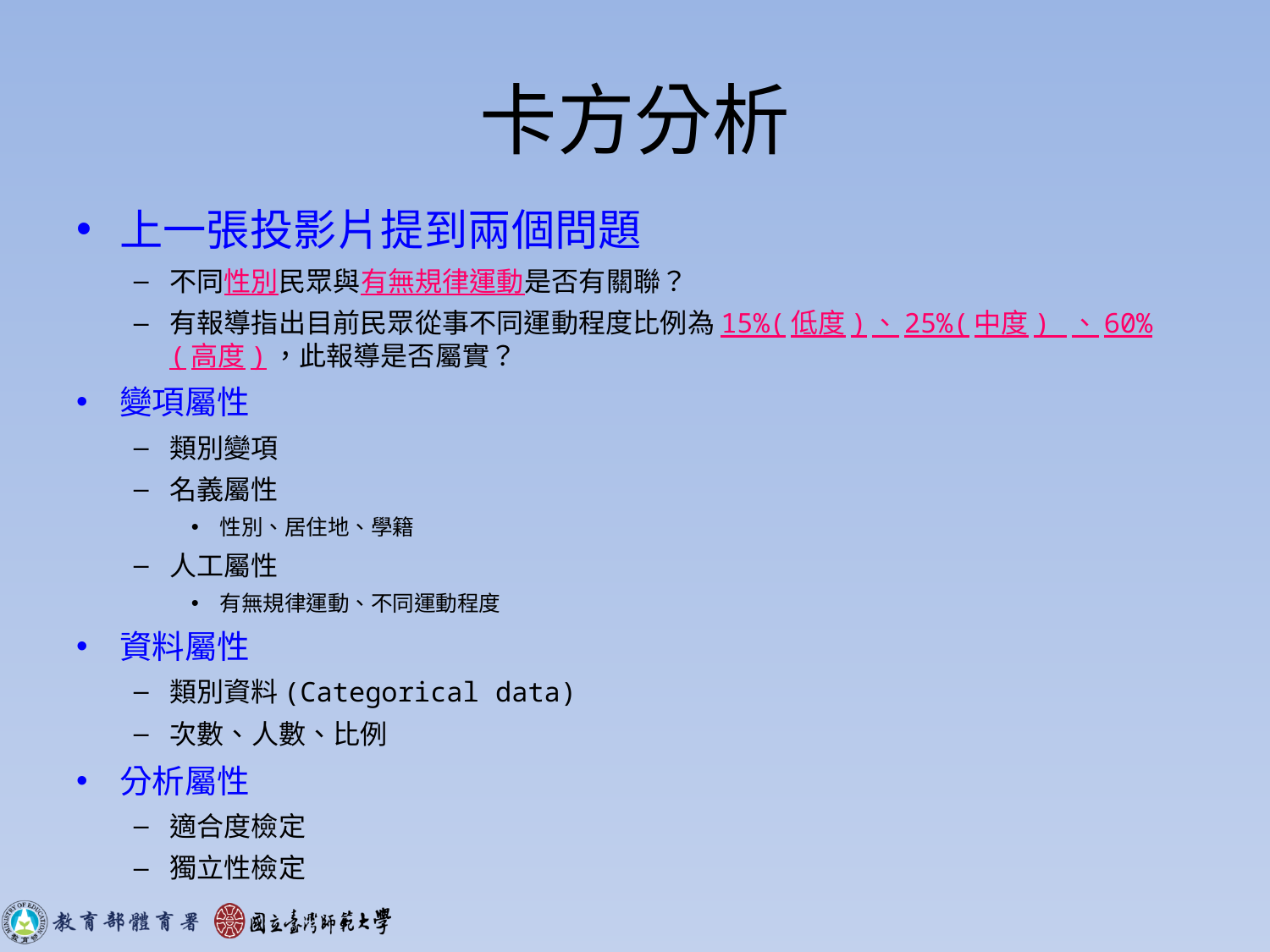

# 卡方分析
上一張投影片提到兩個問題
不同性別民眾與有無規律運動是否有關聯？
有報導指出目前民眾從事不同運動程度比例為15%(低度)、25%(中度) 、60%(高度)，此報導是否屬實？
變項屬性
類別變項
名義屬性
性別、居住地、學籍
人工屬性
有無規律運動、不同運動程度
資料屬性
類別資料(Categorical data)
次數、人數、比例
分析屬性
適合度檢定
獨立性檢定